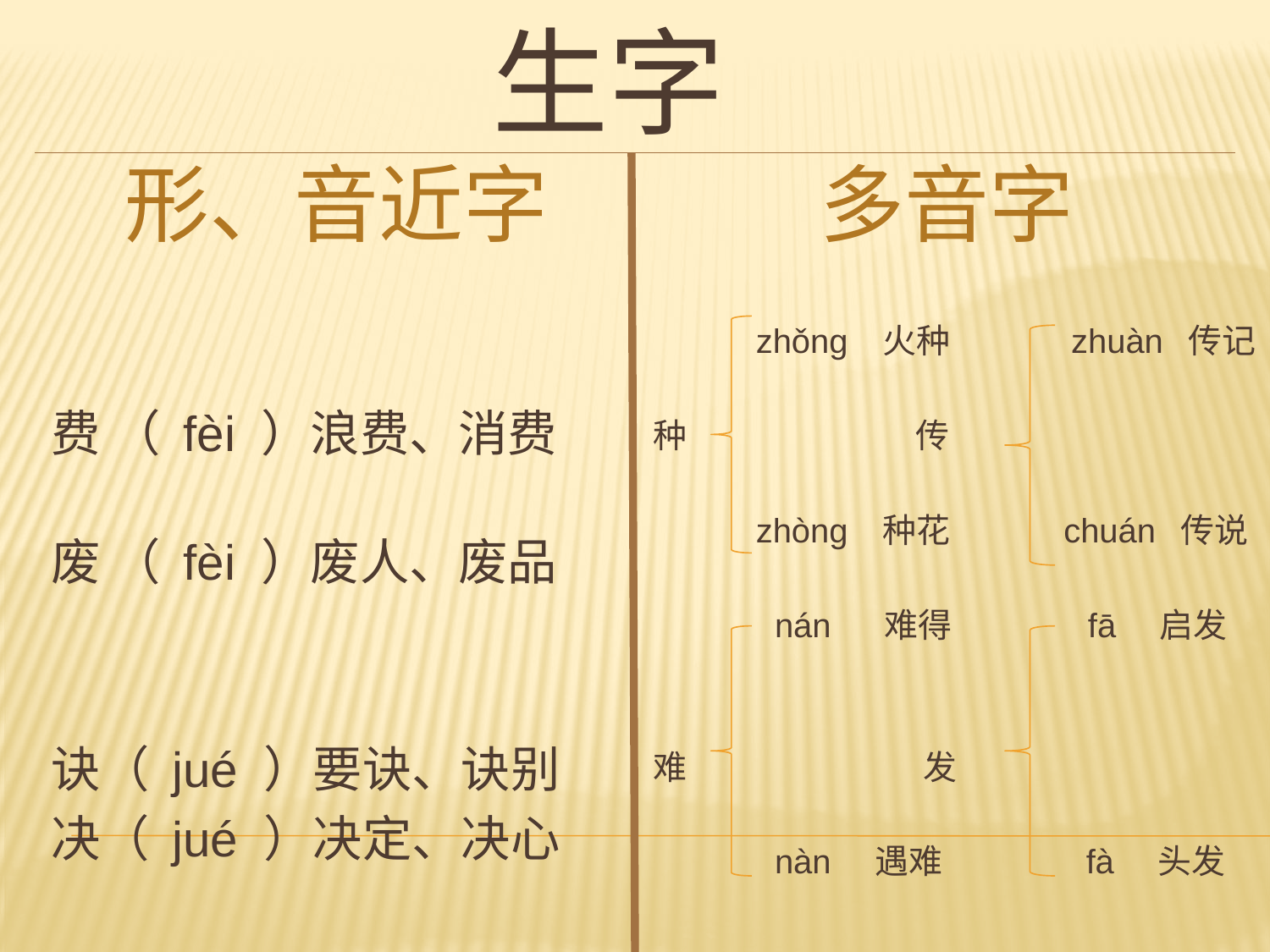

# 生字
   形、音近字
        多音字

           zhǒng   火种               zhuàn  传记

种                              传

           zhòng   种花              chuán  传说

             nán     难得                 fā    启发

难                               发

             nàn    遇难                  fà    头发

费 （ fèi ）浪费、消费
废 （ fèi ）废人、废品

诀（ jué ）要诀、诀别
决（ jué ）决定、决心